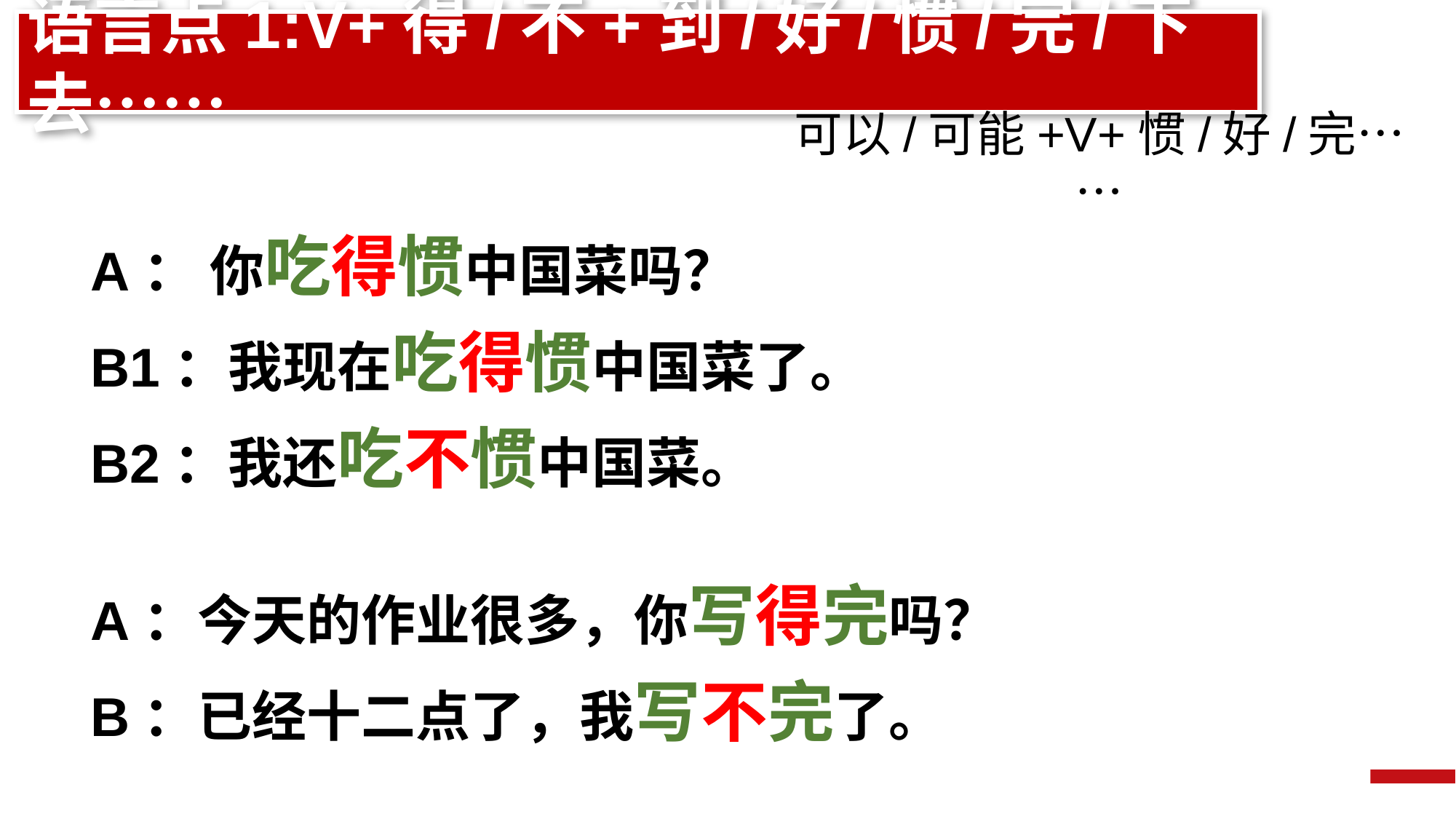

语言点1:V+得/不+到/好/惯/完/下去……
可以/可能+V+惯/好/完……
A： 你吃得惯中国菜吗？
B1：我现在吃得惯中国菜了。
B2：我还吃不惯中国菜。
A：今天的作业很多，你写得完吗？
B：已经十二点了，我写不完了。